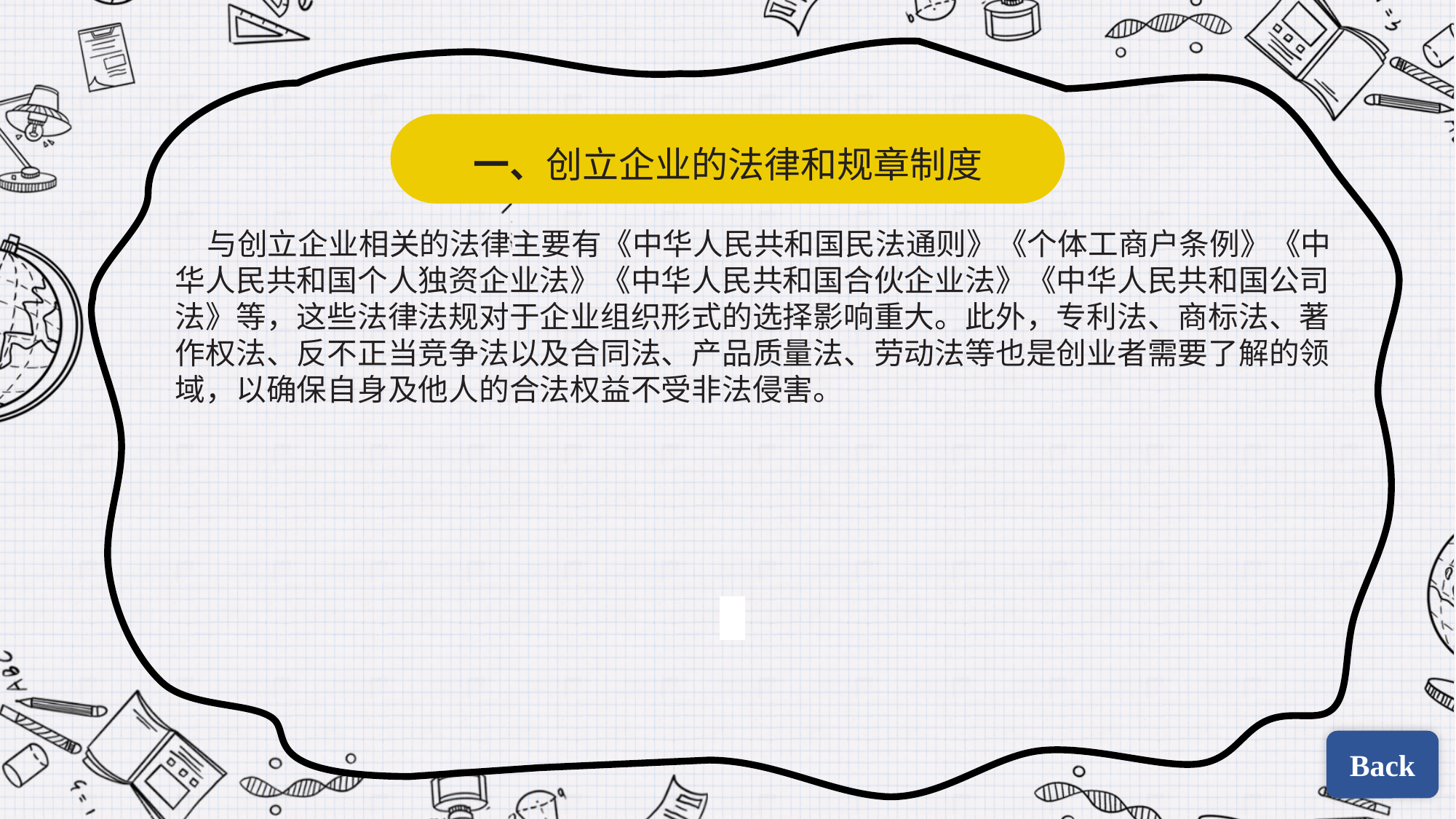

一、创立企业的法律和规章制度
与创立企业相关的法律主要有《中华人民共和国民法通则》《个体工商户条例》《中华人民共和国个人独资企业法》《中华人民共和国合伙企业法》《中华人民共和国公司法》等，这些法律法规对于企业组织形式的选择影响重大。此外，专利法、商标法、著作权法、反不正当竞争法以及合同法、产品质量法、劳动法等也是创业者需要了解的领域，以确保自身及他人的合法权益不受非法侵害。
|  |  |
| --- | --- |
|  |  |

Back